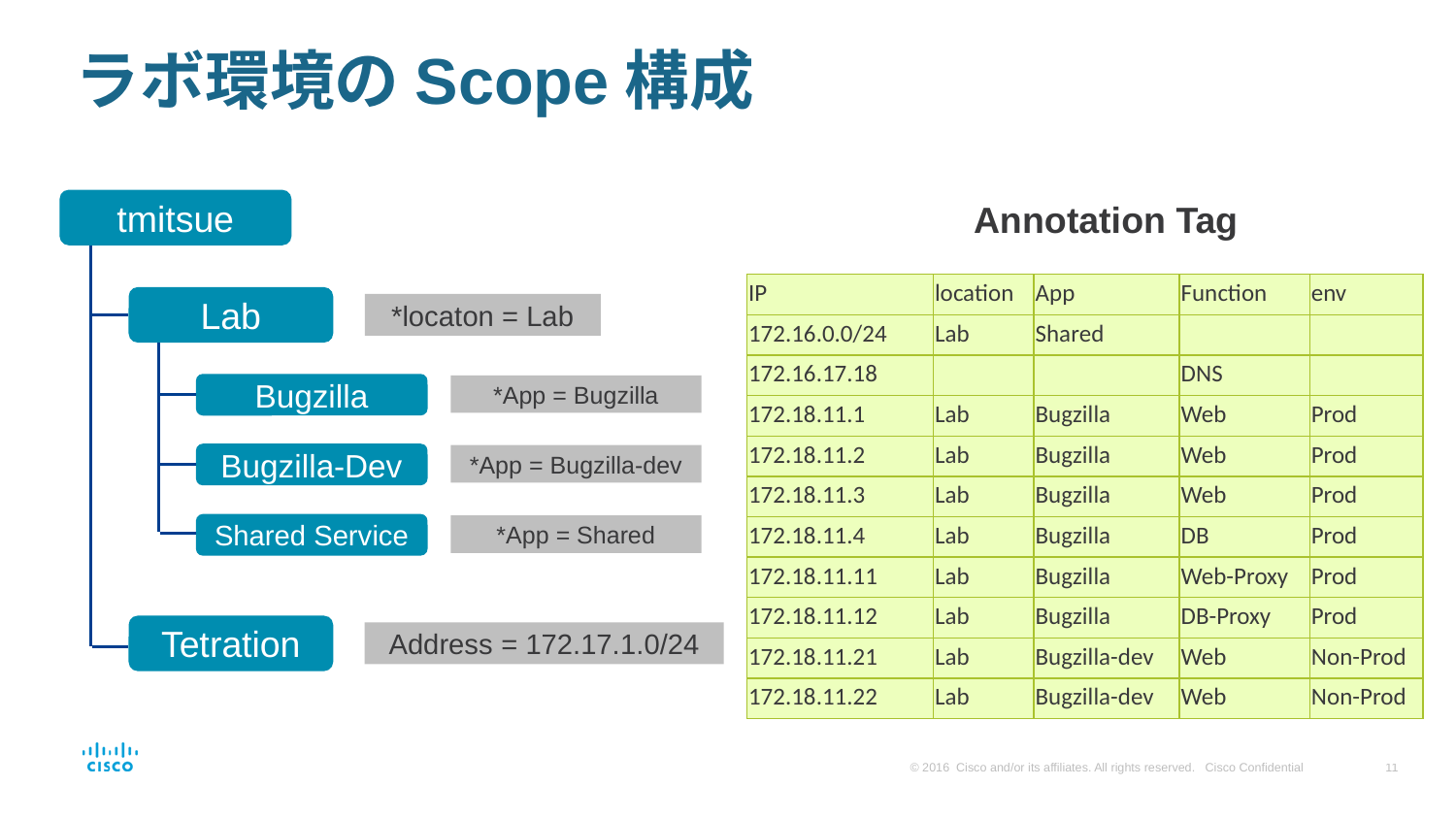

# ラボ環境のScope構成
Annotation Tag
tmitsue
| IP | location | App | Function | env |
| --- | --- | --- | --- | --- |
| 172.16.0.0/24 | Lab | Shared |  |  |
| 172.16.17.18 |  |  | DNS |  |
| 172.18.11.1 | Lab | Bugzilla | Web | Prod |
| 172.18.11.2 | Lab | Bugzilla | Web | Prod |
| 172.18.11.3 | Lab | Bugzilla | Web | Prod |
| 172.18.11.4 | Lab | Bugzilla | DB | Prod |
| 172.18.11.11 | Lab | Bugzilla | Web-Proxy | Prod |
| 172.18.11.12 | Lab | Bugzilla | DB-Proxy | Prod |
| 172.18.11.21 | Lab | Bugzilla-dev | Web | Non-Prod |
| 172.18.11.22 | Lab | Bugzilla-dev | Web | Non-Prod |
Lab
*locaton = Lab
Bugzilla
*App = Bugzilla
Bugzilla-Dev
*App = Bugzilla-dev
Shared Service
*App = Shared
Tetration
Address = 172.17.1.0/24